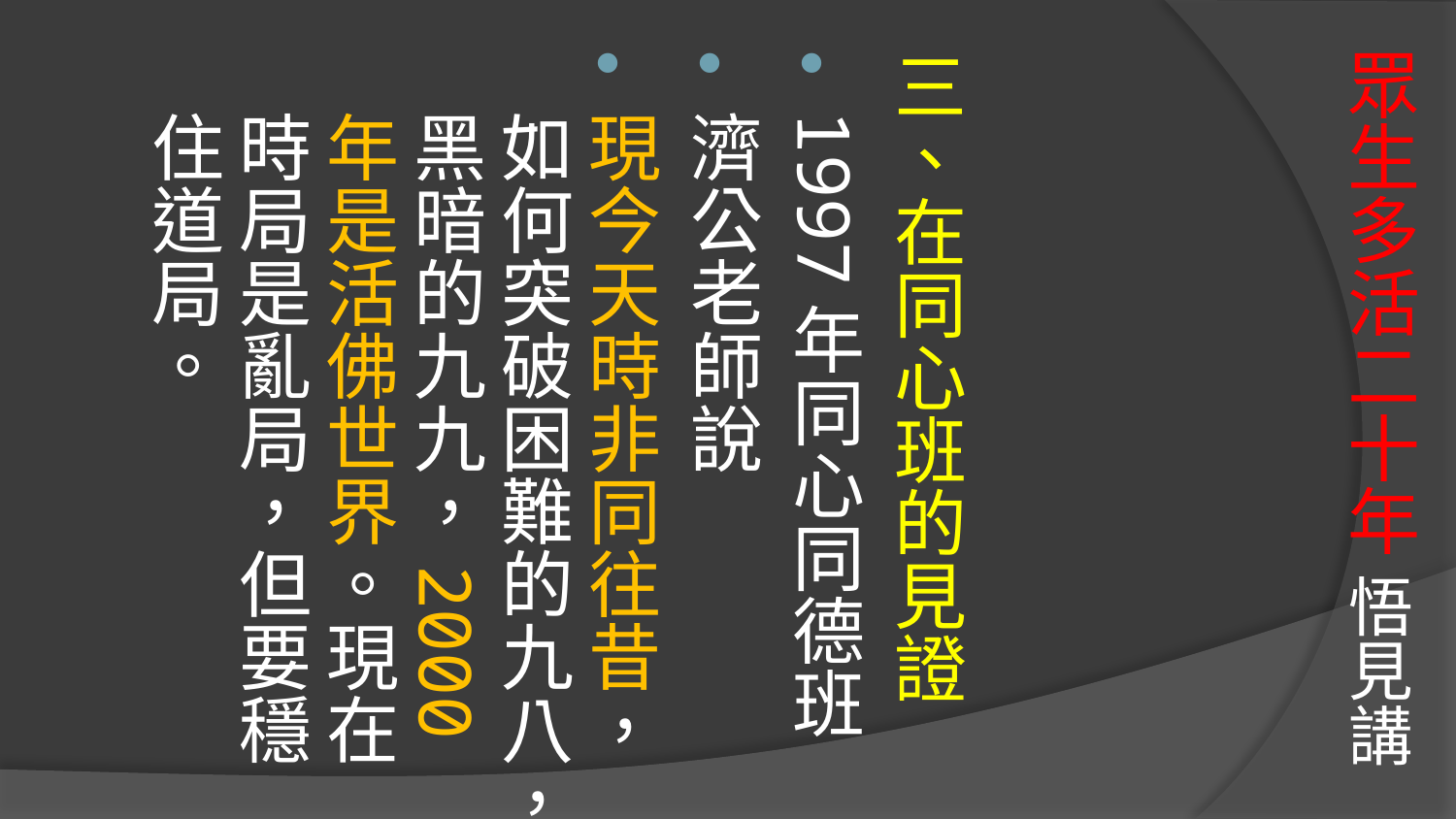

# 眾生多活二十年 悟見講
三、在同心班的見證
1997年同心同德班
濟公老師說
現今天時非同往昔，如何突破困難的九八，黑暗的九九，2000年是活佛世界。現在時局是亂局，但要穩住道局。